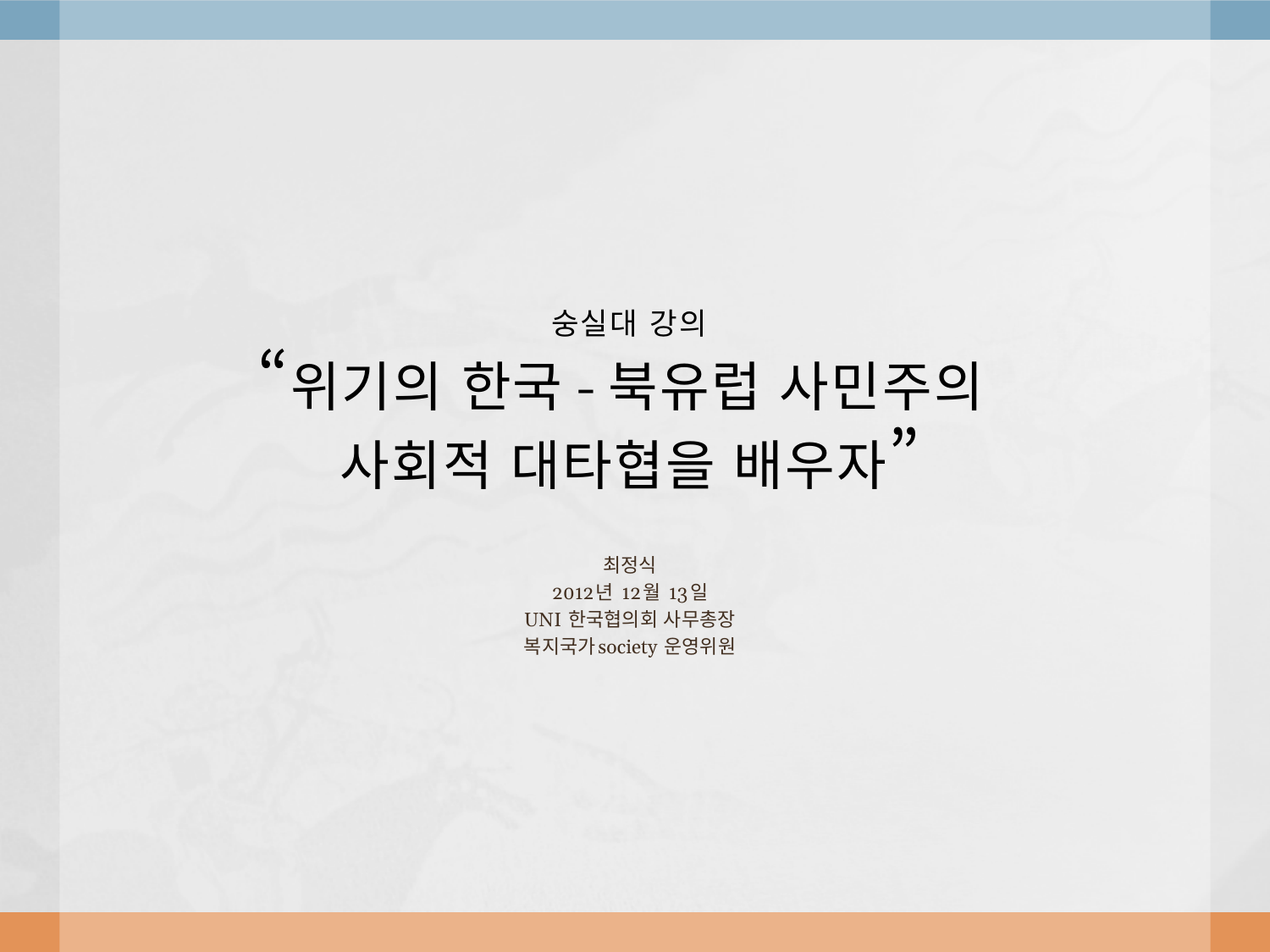

# 숭실대 강의 “위기의 한국-북유럽 사민주의 사회적 대타협을 배우자”
최정식
2012년 12월 13일
UNI 한국협의회 사무총장
복지국가society 운영위원